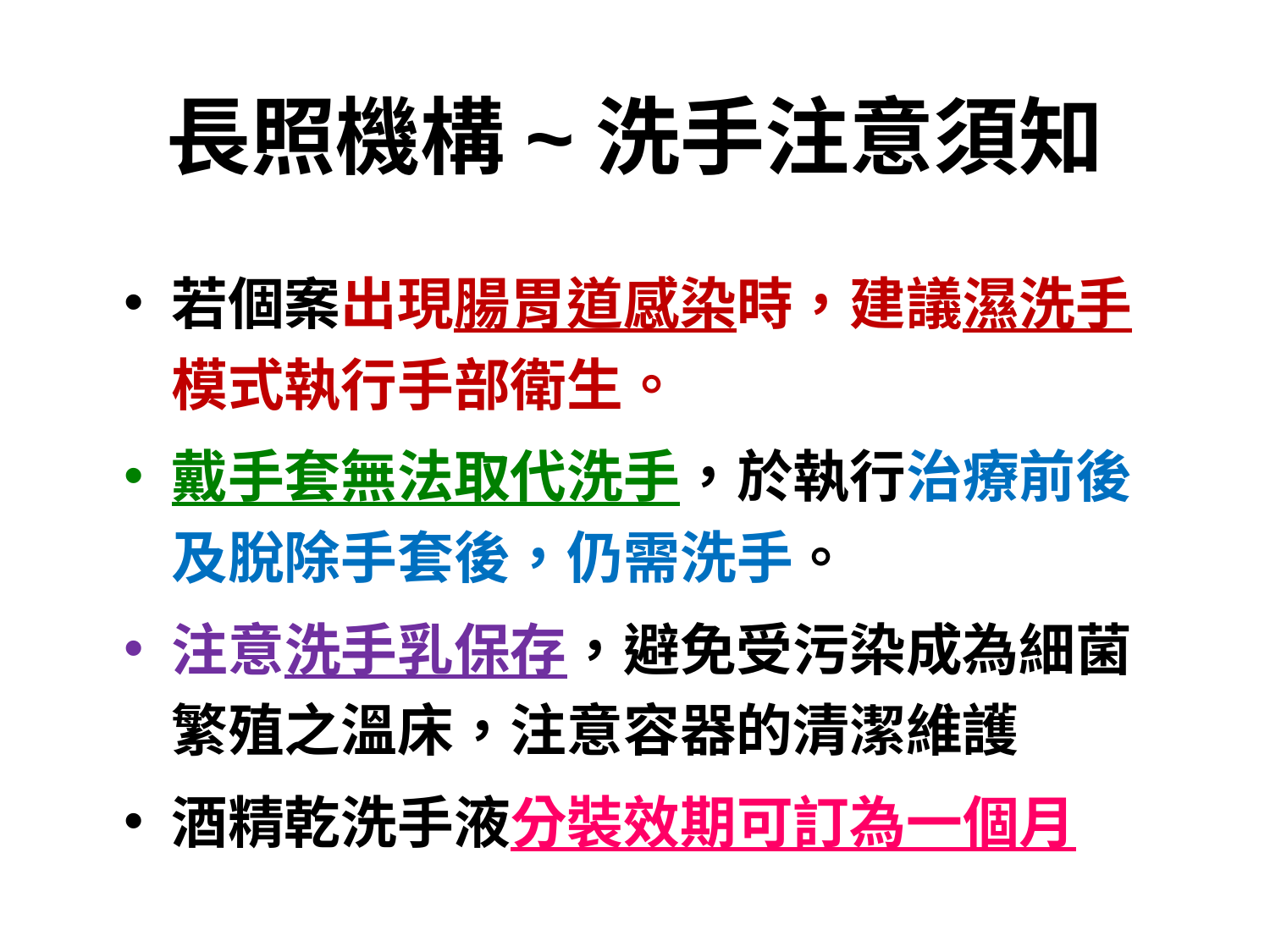

# 長照機構~洗手注意須知
若個案出現腸胃道感染時，建議濕洗手模式執行手部衛生。
戴手套無法取代洗手，於執行治療前後及脫除手套後，仍需洗手。
注意洗手乳保存，避免受污染成為細菌繁殖之溫床，注意容器的清潔維護
酒精乾洗手液分裝效期可訂為一個月